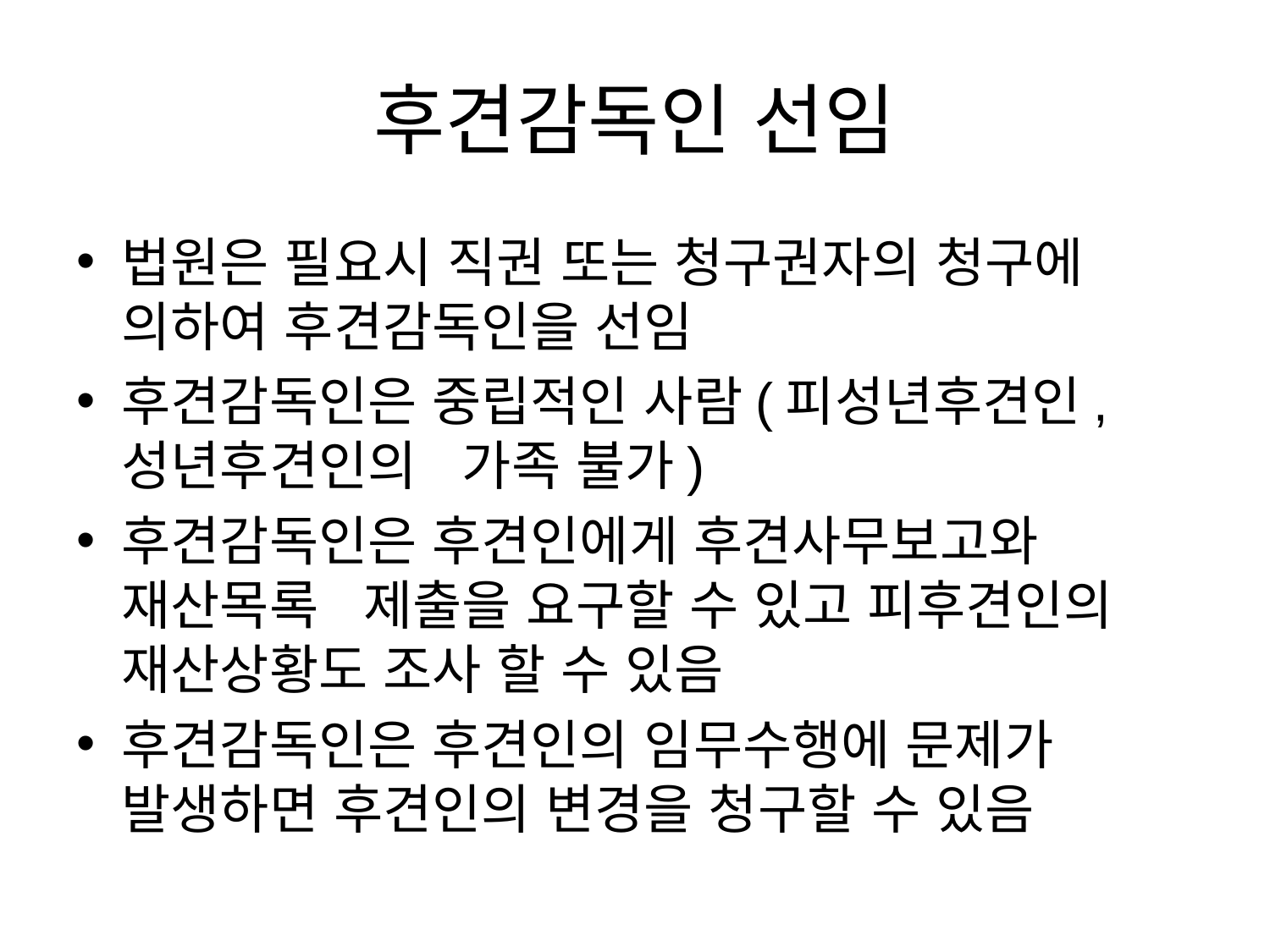

# 후견감독인 선임
법원은 필요시 직권 또는 청구권자의 청구에 의하여 후견감독인을 선임
후견감독인은 중립적인 사람(피성년후견인, 성년후견인의   가족 불가)
후견감독인은 후견인에게 후견사무보고와 재산목록   제출을 요구할 수 있고 피후견인의 재산상황도 조사 할 수 있음
후견감독인은 후견인의 임무수행에 문제가 발생하면 후견인의 변경을 청구할 수 있음